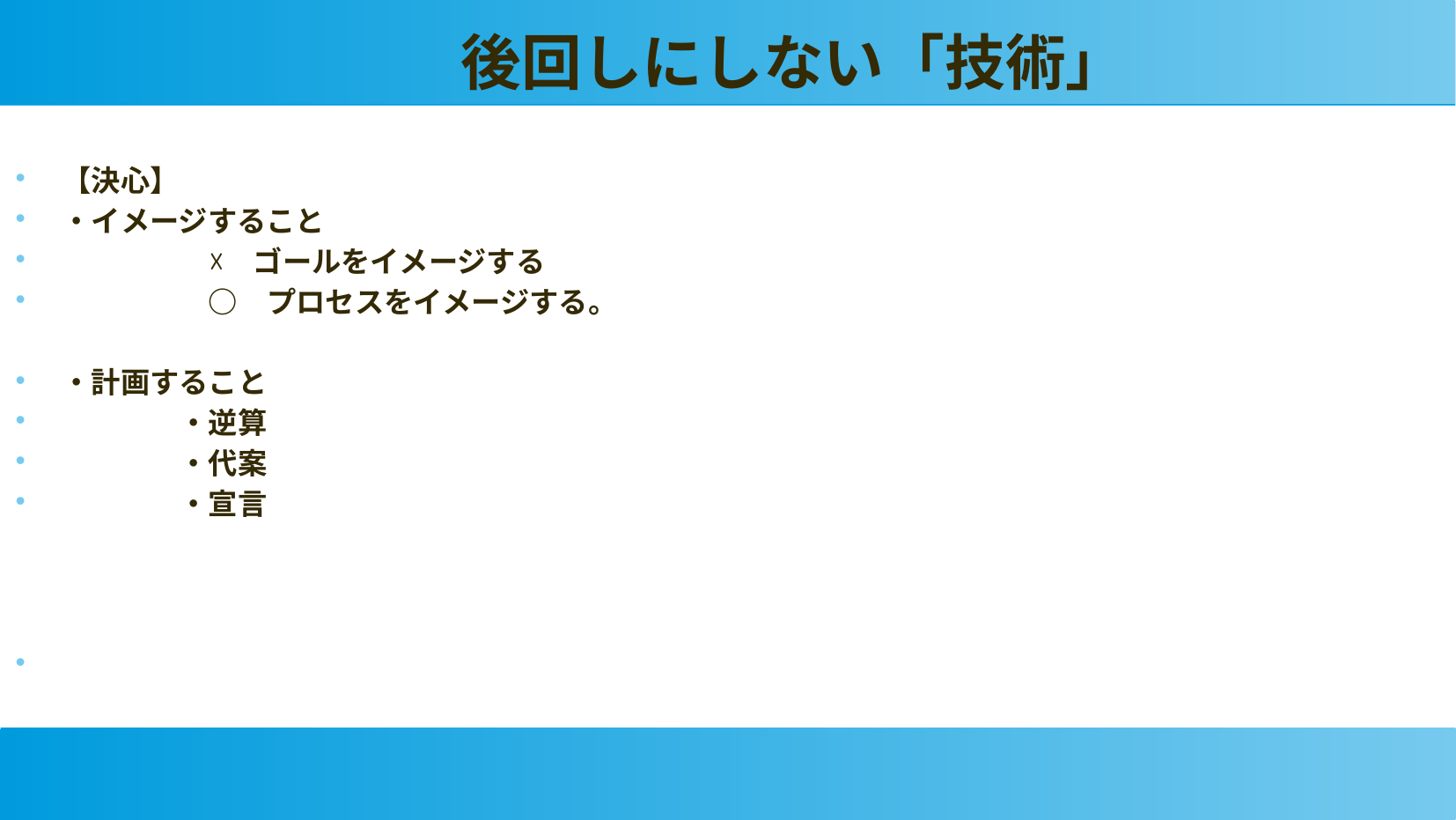

後回しにしない「技術」

【決心】
・イメージすること
　　　　　☓　ゴールをイメージする
　　　　　○　プロセスをイメージする。

・計画すること
　　　　・逆算
　　　　・代案
　　　　・宣言